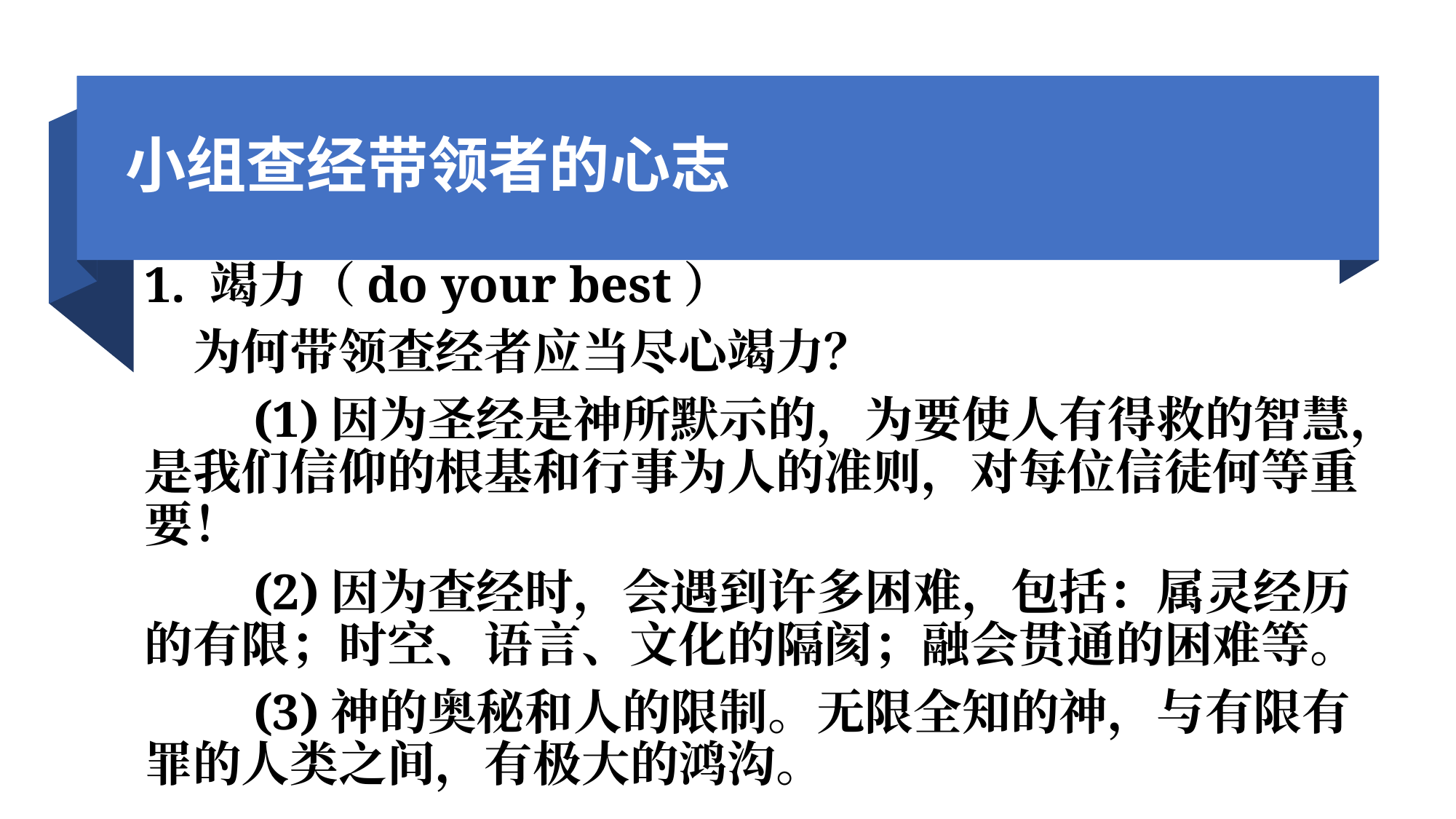

# 小组查经带领者的心志

1. 竭力（do your best）
　为何带领查经者应当尽心竭力？
　　(1)因为圣经是神所默示的，为要使人有得救的智慧，是我们信仰的根基和行事为人的准则，对每位信徒何等重要！
　　(2)因为查经时，会遇到许多困难，包括：属灵经历的有限；时空、语言、文化的隔阂；融会贯通的困难等。
　　(3)神的奥秘和人的限制。无限全知的神，与有限有罪的人类之间，有极大的鸿沟。